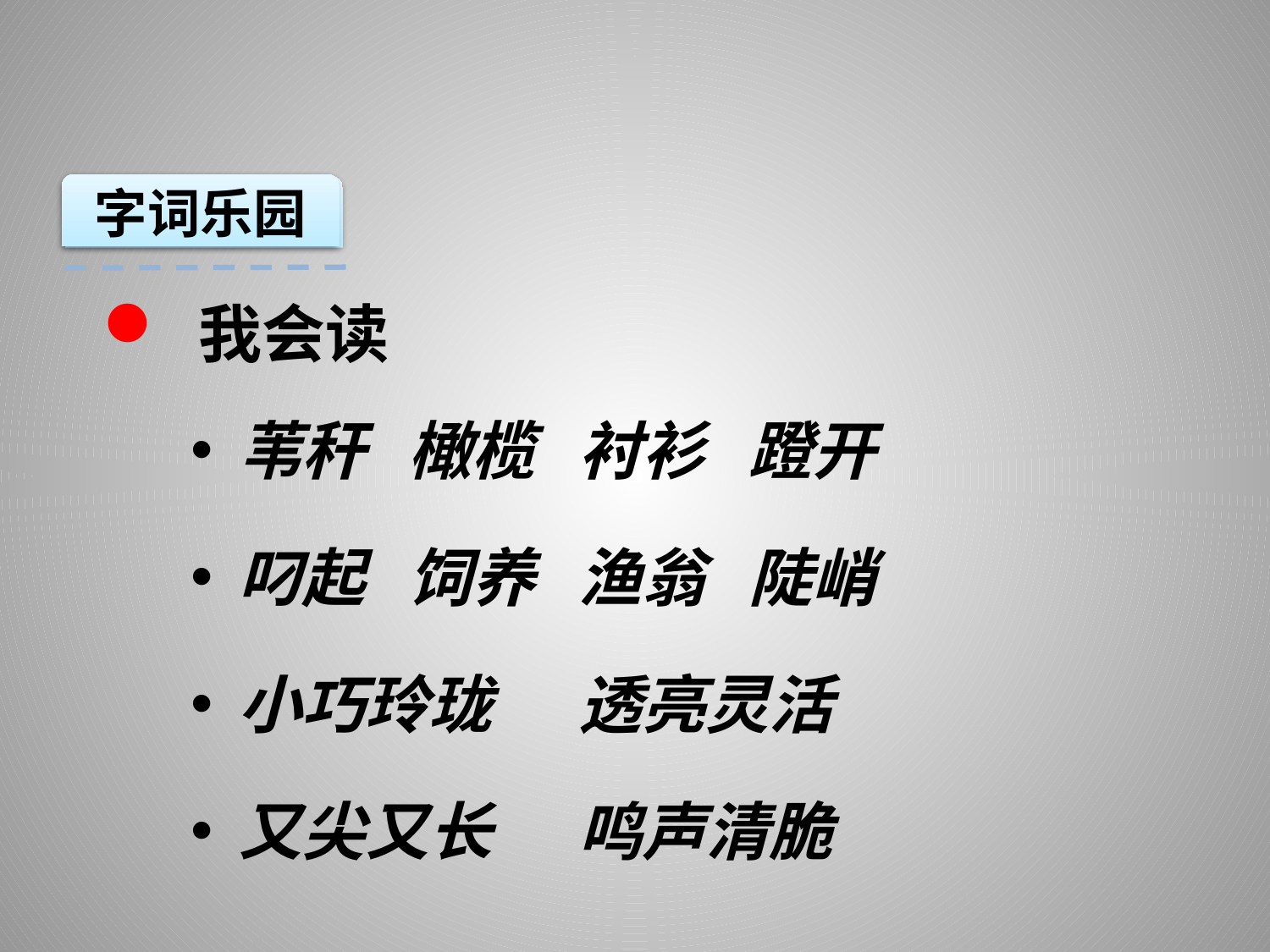

字词乐园

我会读
苇秆   橄榄   衬衫   蹬开
叼起   饲养   渔翁   陡峭
小巧玲珑      透亮灵活
又尖又长      鸣声清脆